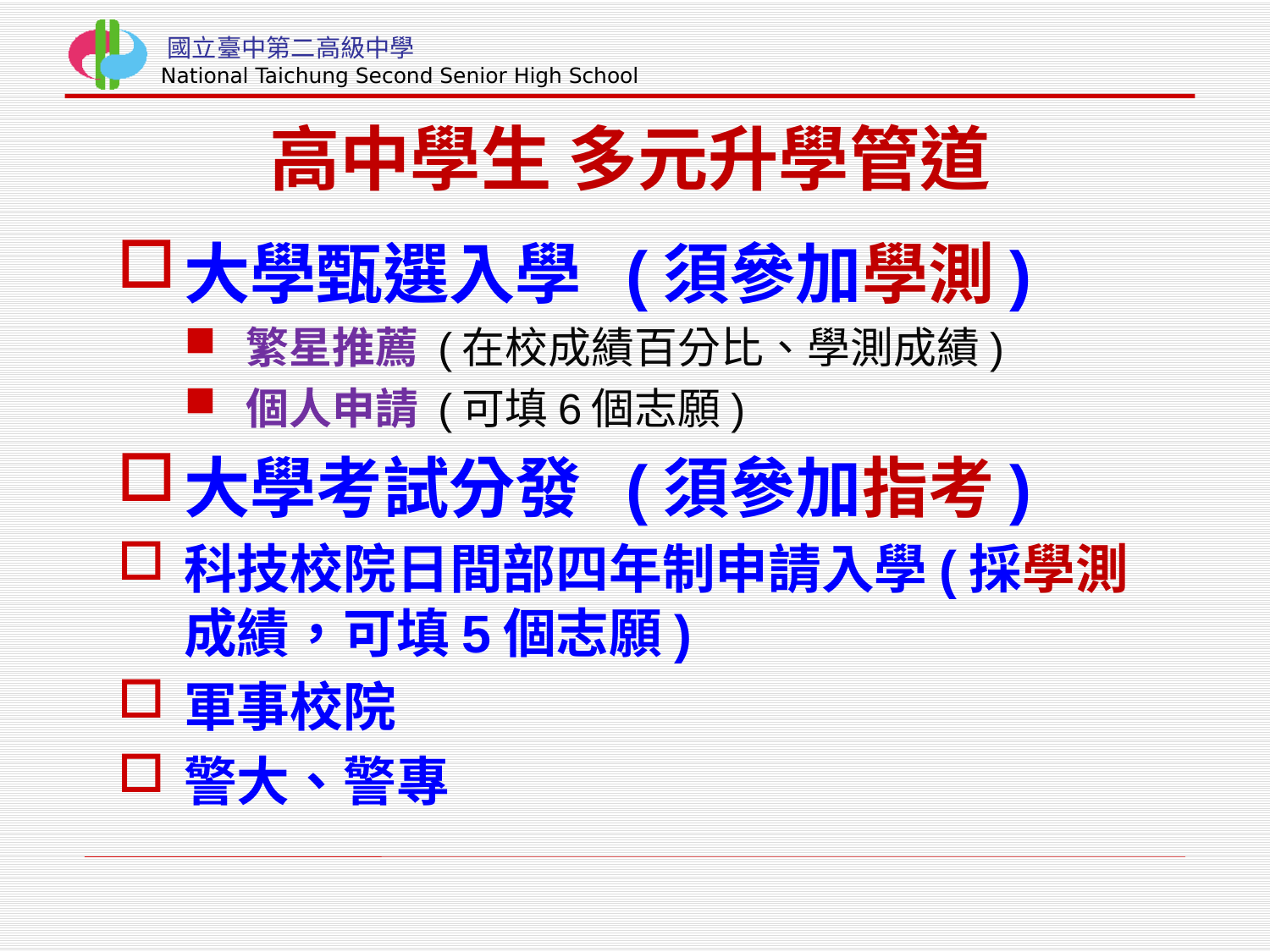

# 高中學生 多元升學管道
大學甄選入學  (須參加學測)
繁星推薦 (在校成績百分比、學測成績)
個人申請 (可填6個志願)
大學考試分發  (須參加指考)
科技校院日間部四年制申請入學(採學測成績，可填5個志願)
軍事校院
警大、警專